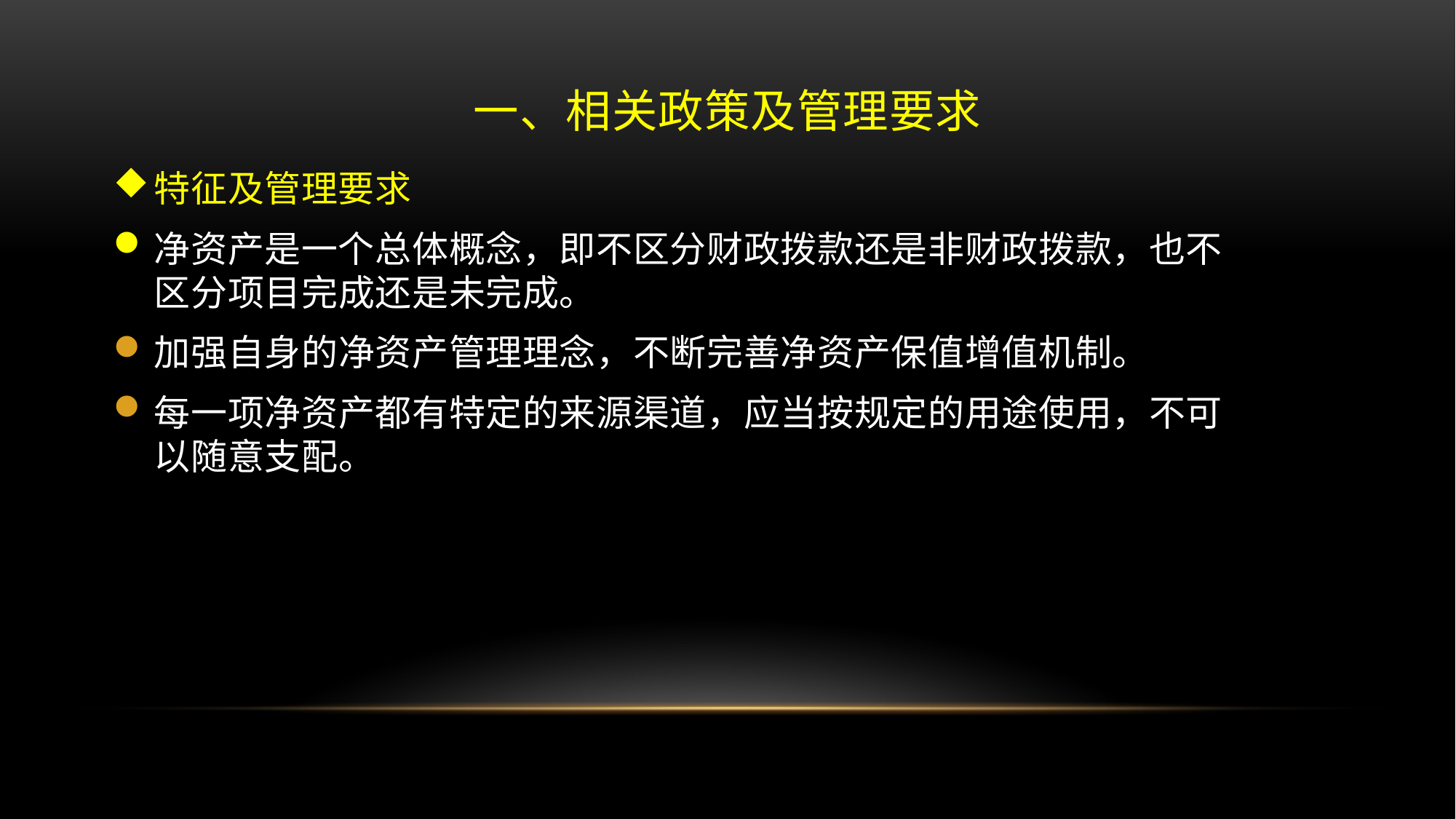

# 一、相关政策及管理要求
特征及管理要求
净资产是一个总体概念，即不区分财政拨款还是非财政拨款，也不区分项目完成还是未完成。
加强自身的净资产管理理念，不断完善净资产保值增值机制。
每一项净资产都有特定的来源渠道，应当按规定的用途使用，不可以随意支配。

79